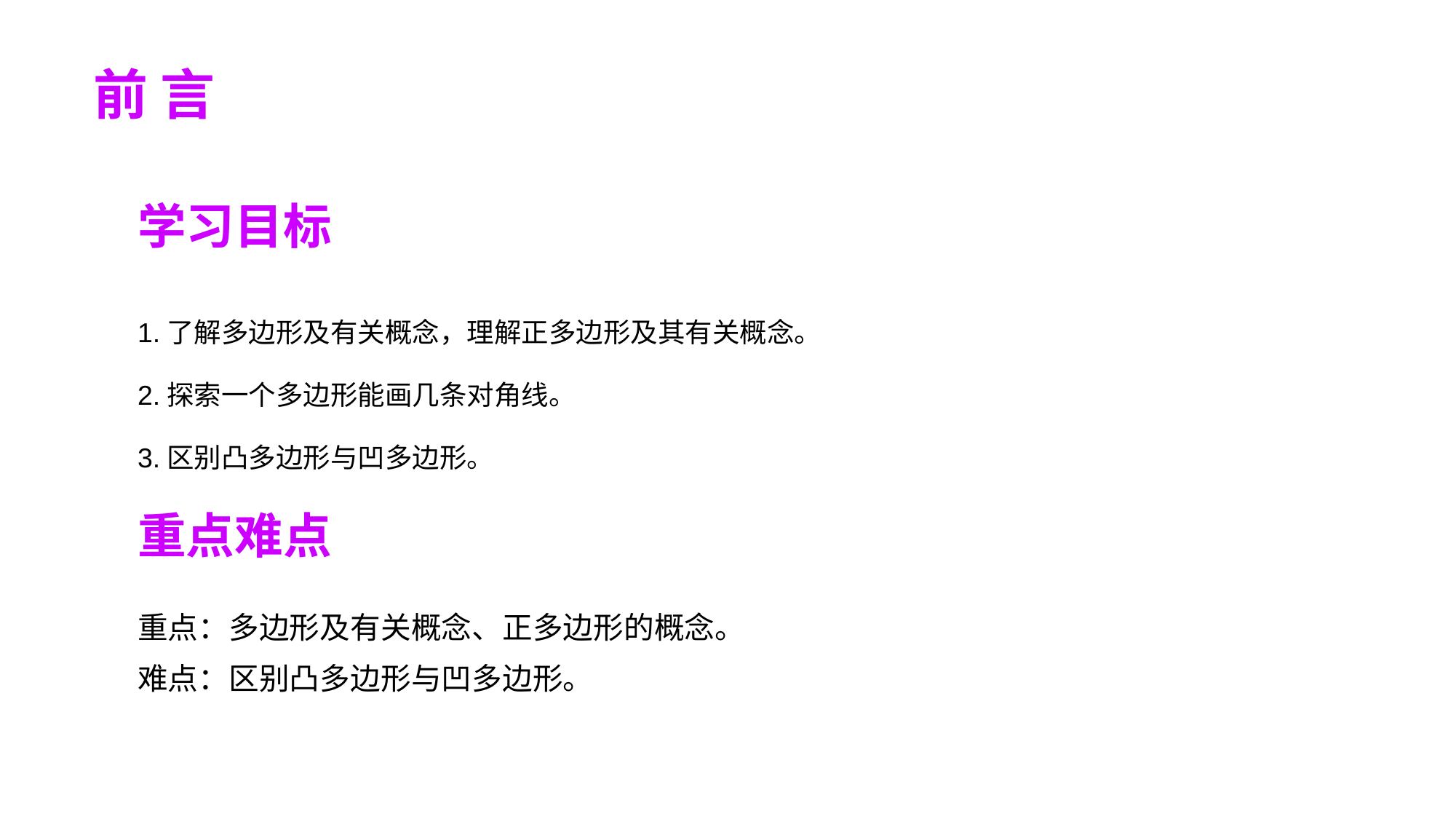

前 言
学习目标
1.了解多边形及有关概念，理解正多边形及其有关概念。
2.探索一个多边形能画几条对角线。
3.区别凸多边形与凹多边形。
重点难点
重点：多边形及有关概念、正多边形的概念。
难点：区别凸多边形与凹多边形。